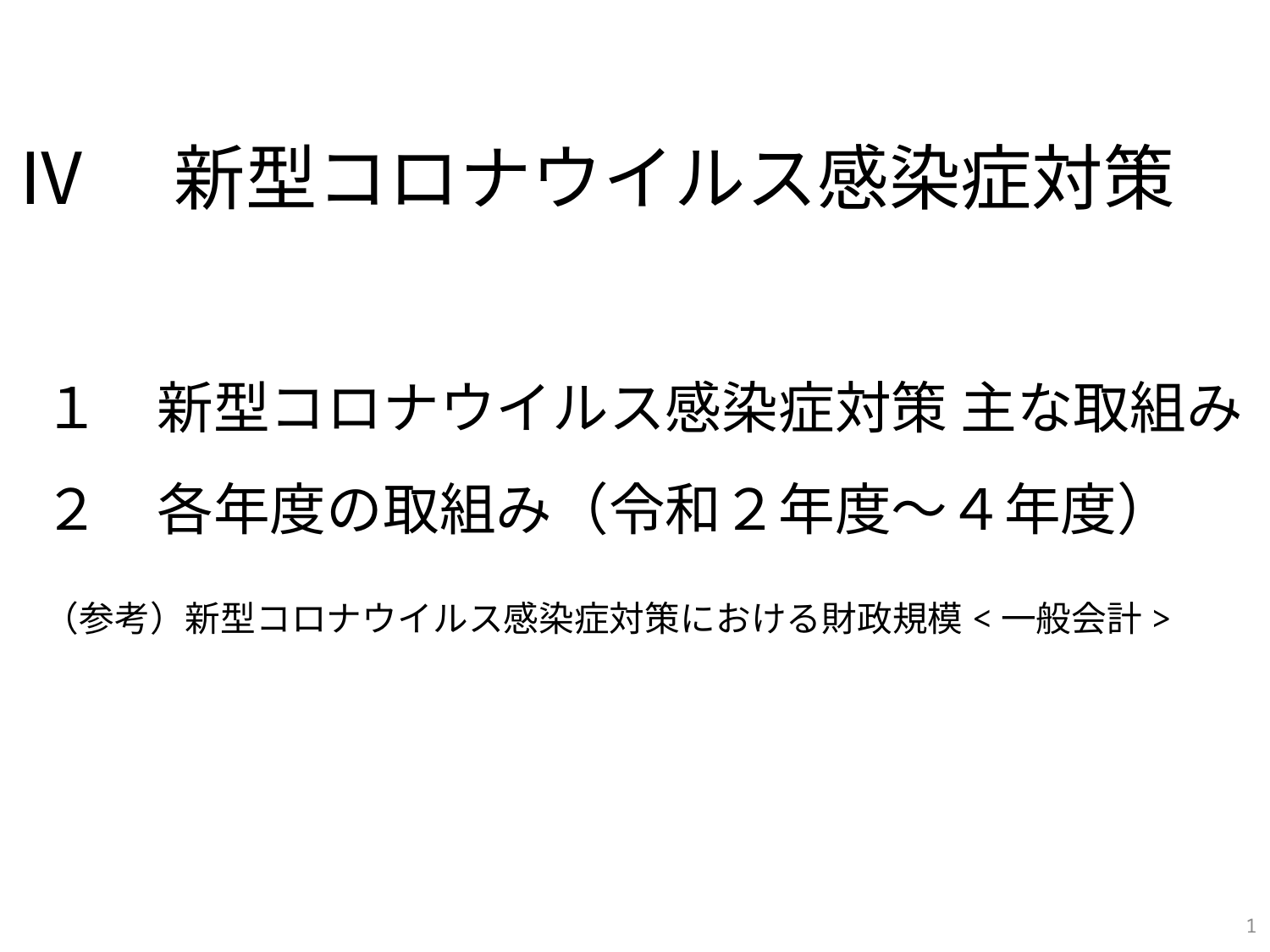

Ⅳ　新型コロナウイルス感染症対策
　１　新型コロナウイルス感染症対策 主な取組み
　２　各年度の取組み（令和２年度～４年度）
　（参考）新型コロナウイルス感染症対策における財政規模<一般会計>
1